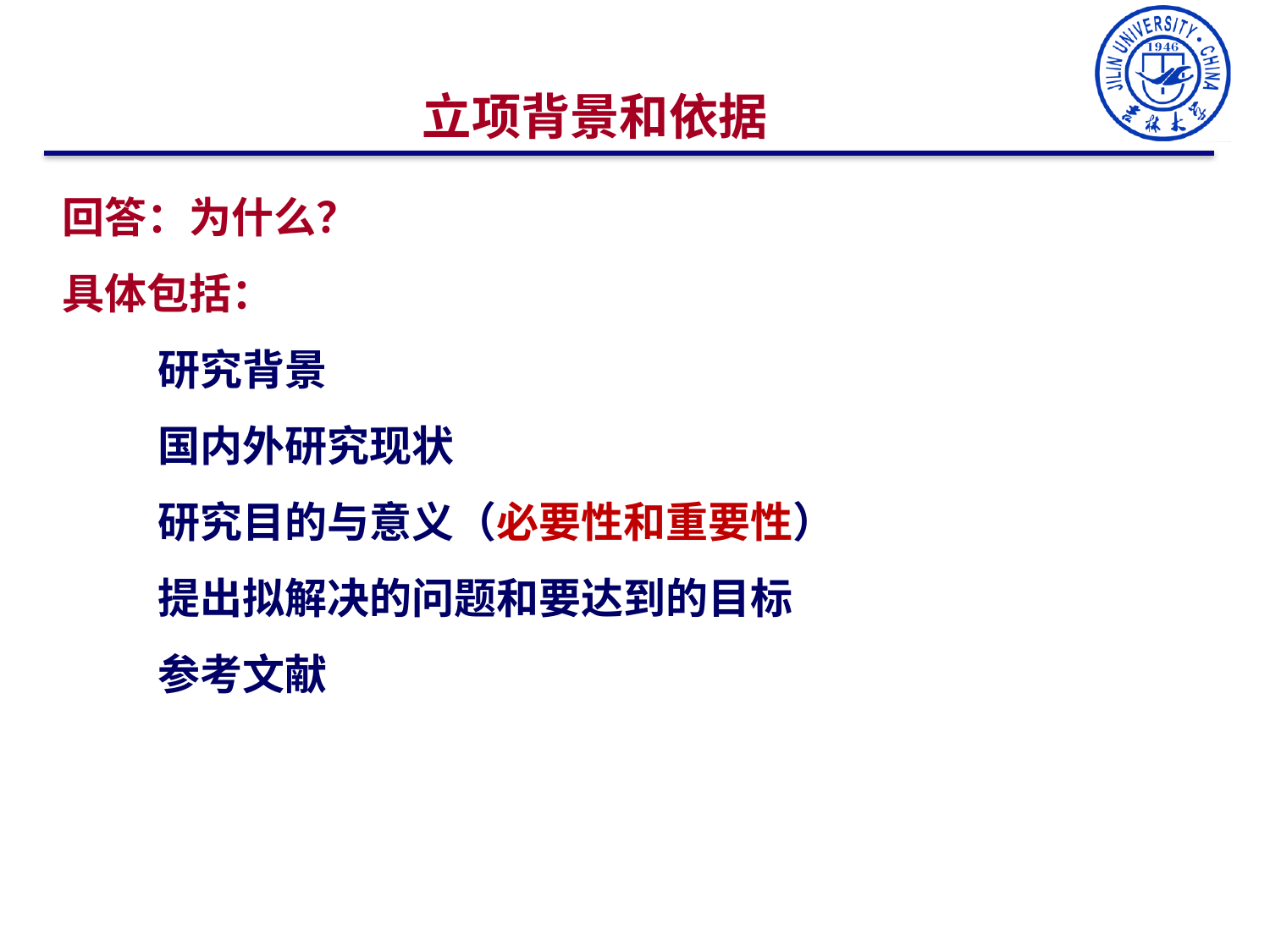

立项背景和依据
回答：为什么？
具体包括：
         研究背景
         国内外研究现状
         研究目的与意义（必要性和重要性）
         提出拟解决的问题和要达到的目标
         参考文献